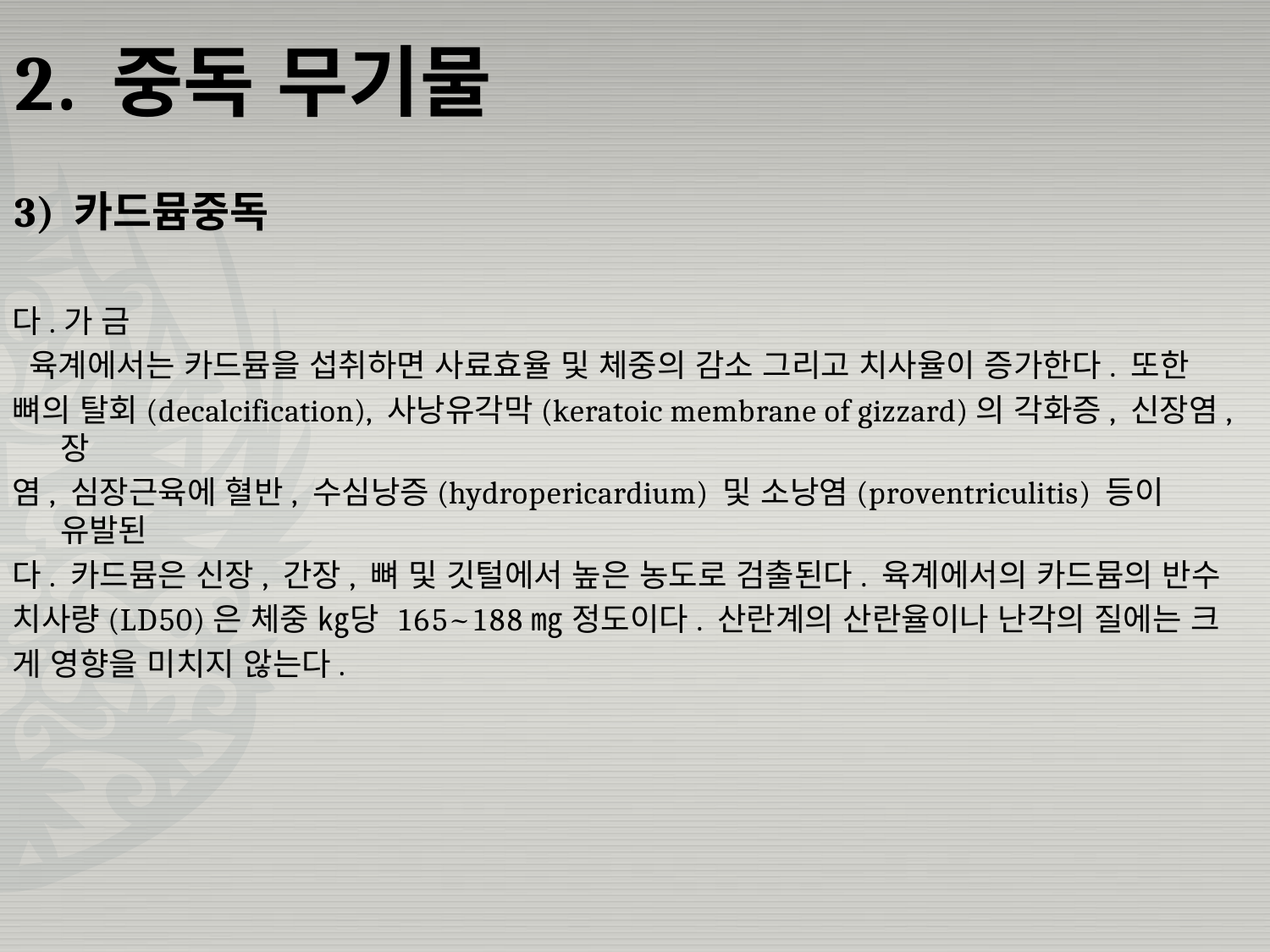

# 2. 중독 무기물
3) 카드뮴중독

다.가 금
 육계에서는 카드뮴을 섭취하면 사료효율 및 체중의 감소 그리고 치사율이 증가한다. 또한
뼈의 탈회(decalcification), 사낭유각막(keratoic membrane of gizzard)의 각화증, 신장염, 장
염, 심장근육에 혈반, 수심낭증(hydropericardium) 및 소낭염(proventriculitis) 등이 유발된
다. 카드뮴은 신장, 간장, 뼈 및 깃털에서 높은 농도로 검출된다. 육계에서의 카드뮴의 반수
치사량(LD50)은 체중 ㎏당 165~188㎎ 정도이다. 산란계의 산란율이나 난각의 질에는 크
게 영향을 미치지 않는다.